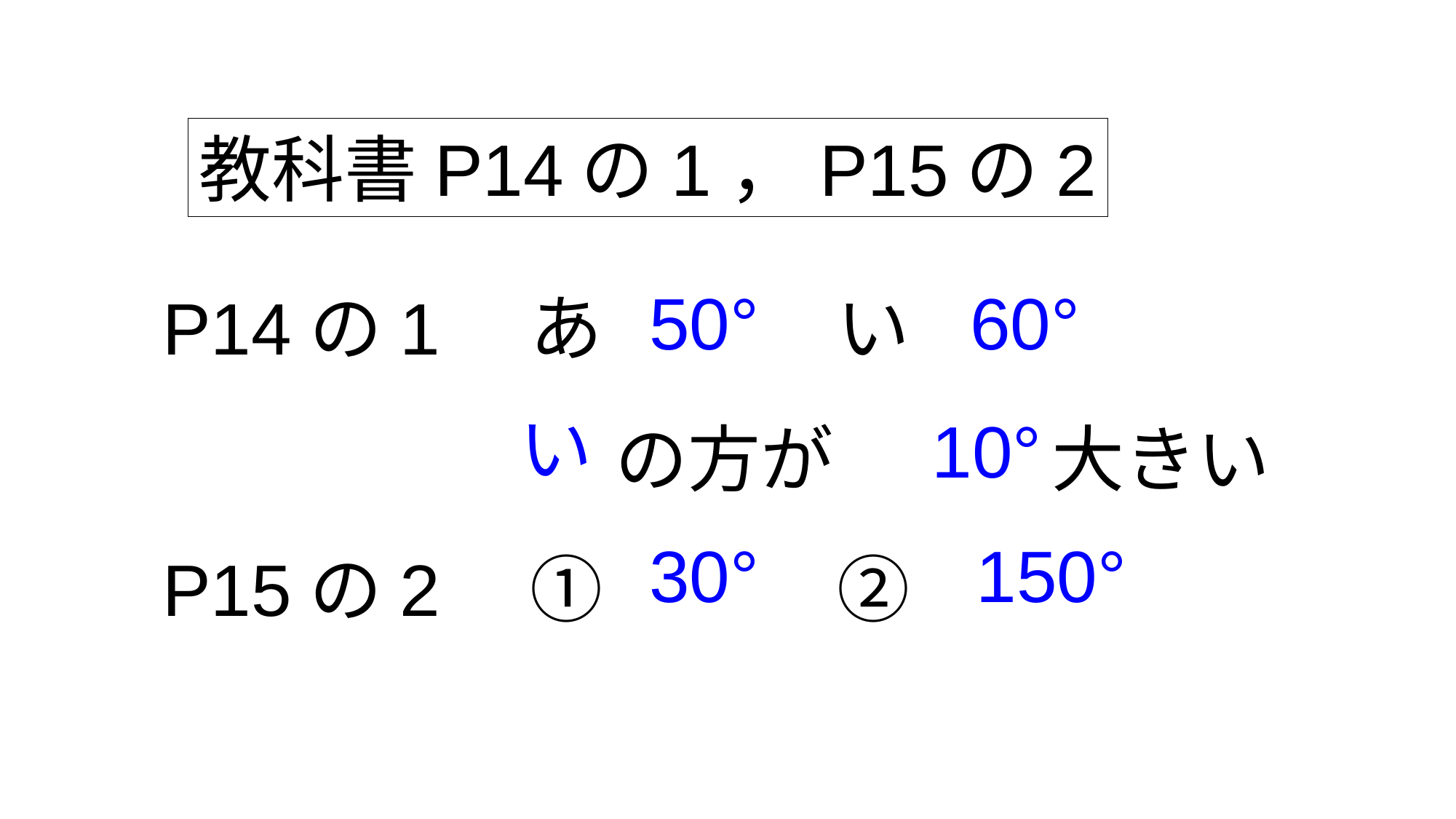

教科書P14の1，P15の2
P14の1　あ 　　　い
　　　　　 　の方が　　　大きい
P15の2　①　　　 ②
50°
60°
い
10°
150°
30°